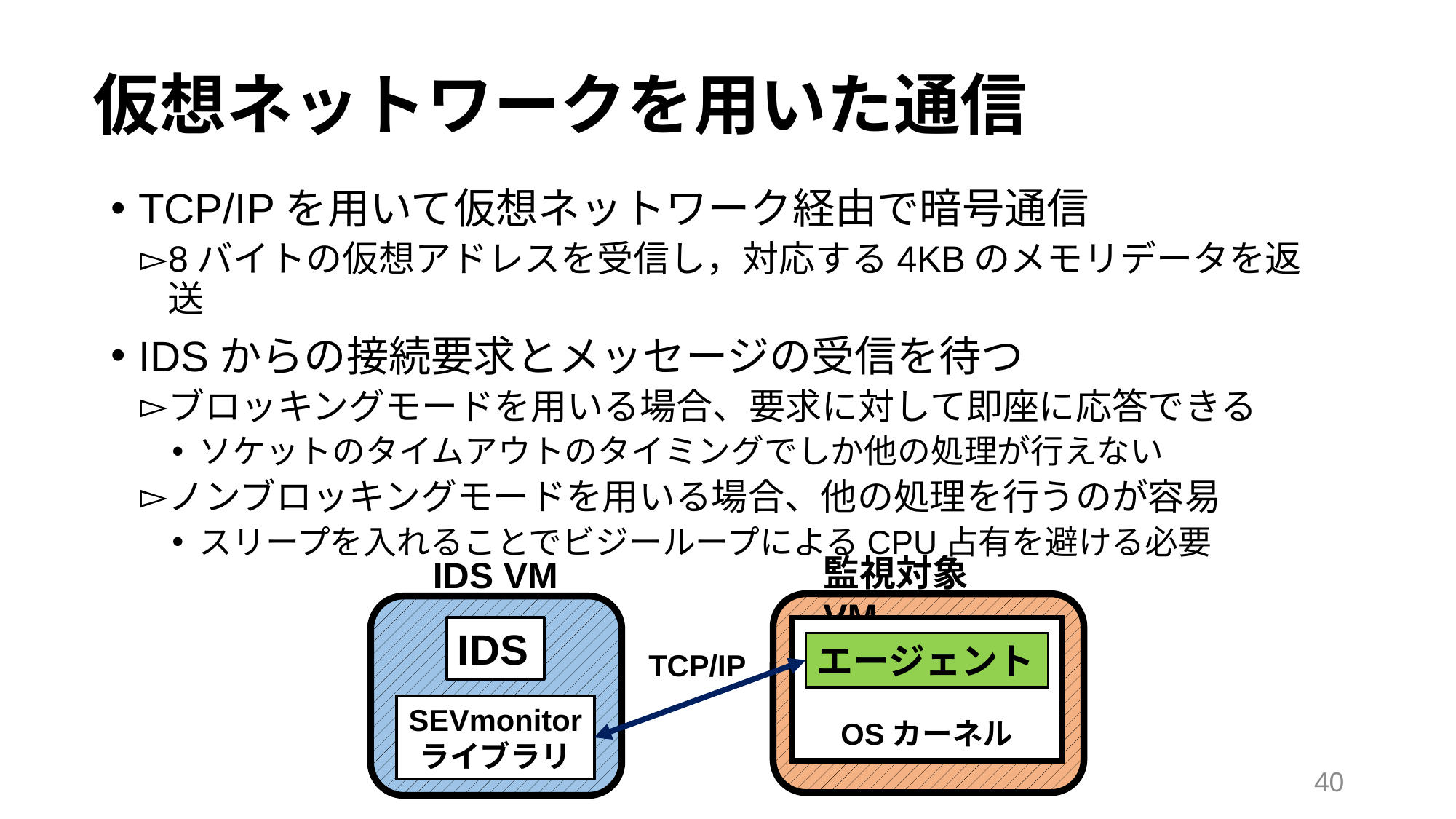

# 仮想ネットワークを用いた通信
TCP/IPを用いて仮想ネットワーク経由で暗号通信
8バイトの仮想アドレスを受信し，対応する4KBのメモリデータを返送
IDSからの接続要求とメッセージの受信を待つ
ブロッキングモードを用いる場合、要求に対して即座に応答できる
ソケットのタイムアウトのタイミングでしか他の処理が行えない
ノンブロッキングモードを用いる場合、他の処理を行うのが容易
スリープを入れることでビジーループによるCPU占有を避ける必要

監視対象VM
IDS VM

IDS

エージェント
TCP/IP
SEVmonitor
ライブラリ
OSカーネル
40